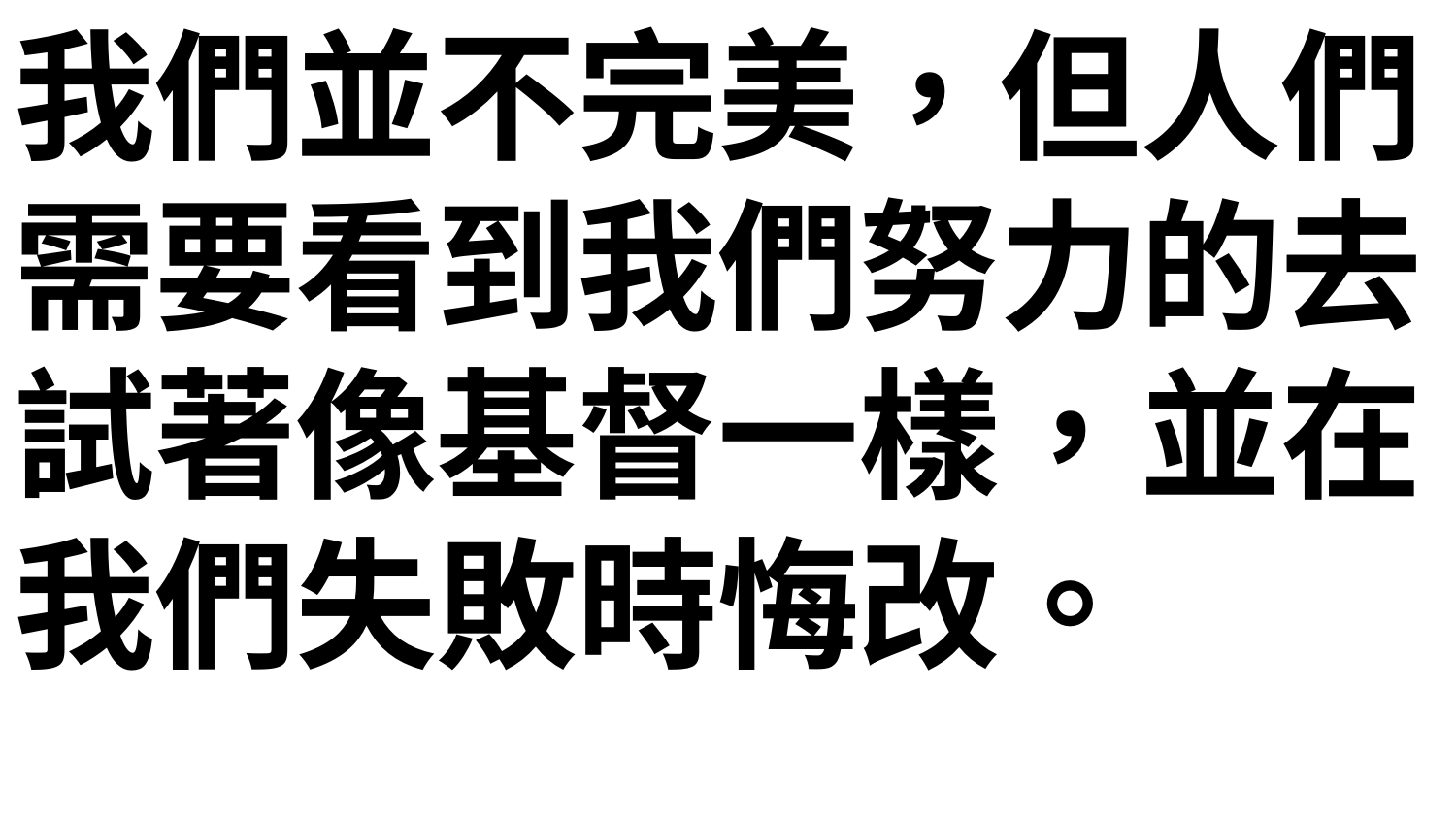

我們並不完美，但人們需要看到我們努力的去試著像基督一樣，並在我們失敗時悔改。